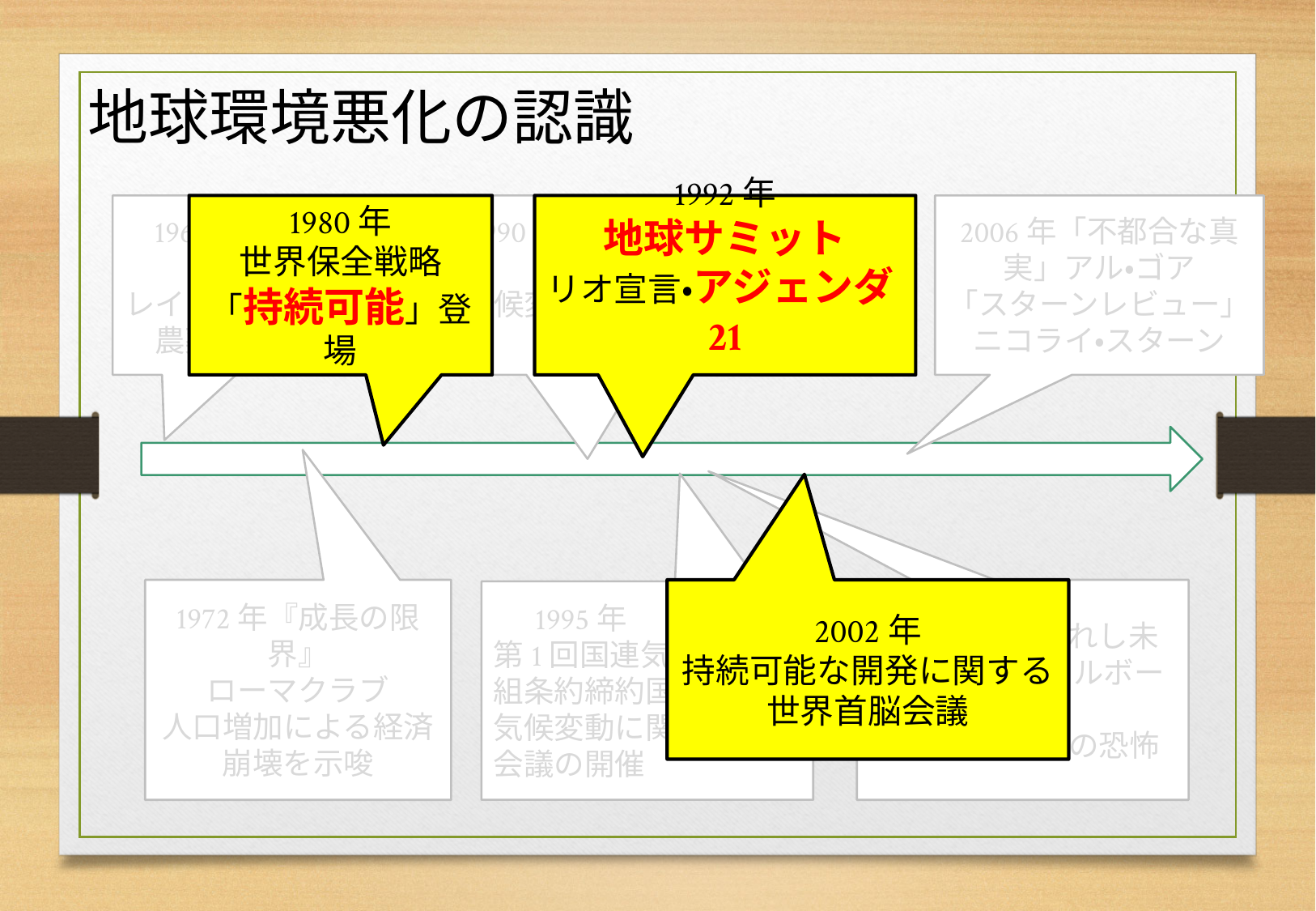

地球環境悪化の認識
1992年
地球サミット
リオ宣言・アジェンダ21

1980年
世界保全戦略
「持続可能」登場
1990年「IPCC第1次評価報告書」
気候変動に関する政府間パネル
地球温暖化を示唆
1962年「沈黙の春」
レイチェルカーソン
農薬汚染の恐怖
2006年「不都合な真実」アル・ゴア
「スターンレビュー」
ニコライ・スターン

1996年「奪われし未来」シーア・コルボーン
環境ホルモンの恐怖
1972年『成長の限界』
ローマクラブ
人口増加による経済崩壊を示唆
2002年
持続可能な開発に関する世界首脳会議
1995年　COP１
第1回国連気候変動枠組条約締約国会議
気候変動に関する国際会議の開催